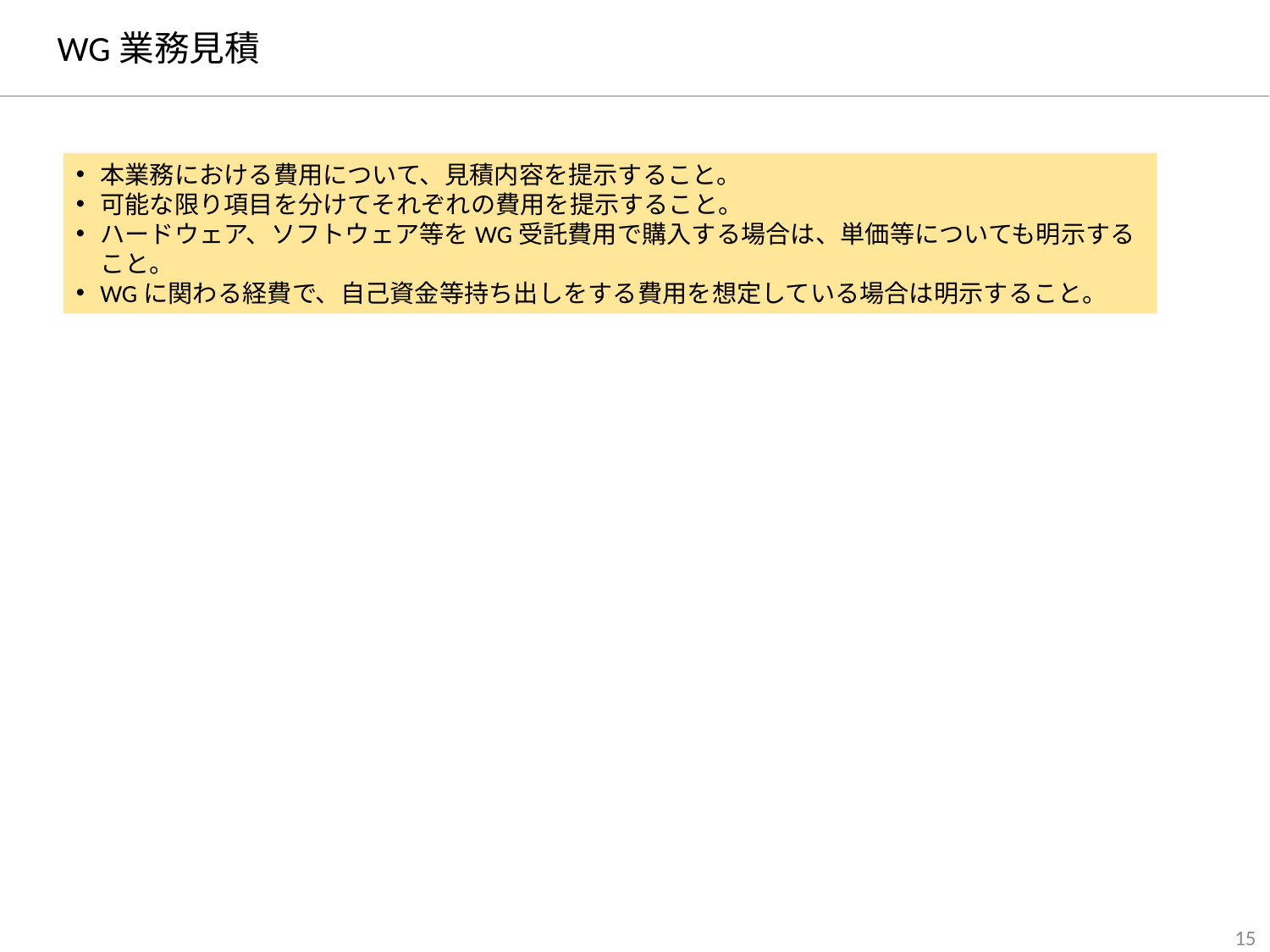

# WG業務見積
本業務における費用について、見積内容を提示すること。
可能な限り項目を分けてそれぞれの費用を提示すること。
ハードウェア、ソフトウェア等をWG受託費用で購入する場合は、単価等についても明示すること。
WGに関わる経費で、自己資金等持ち出しをする費用を想定している場合は明示すること。
15